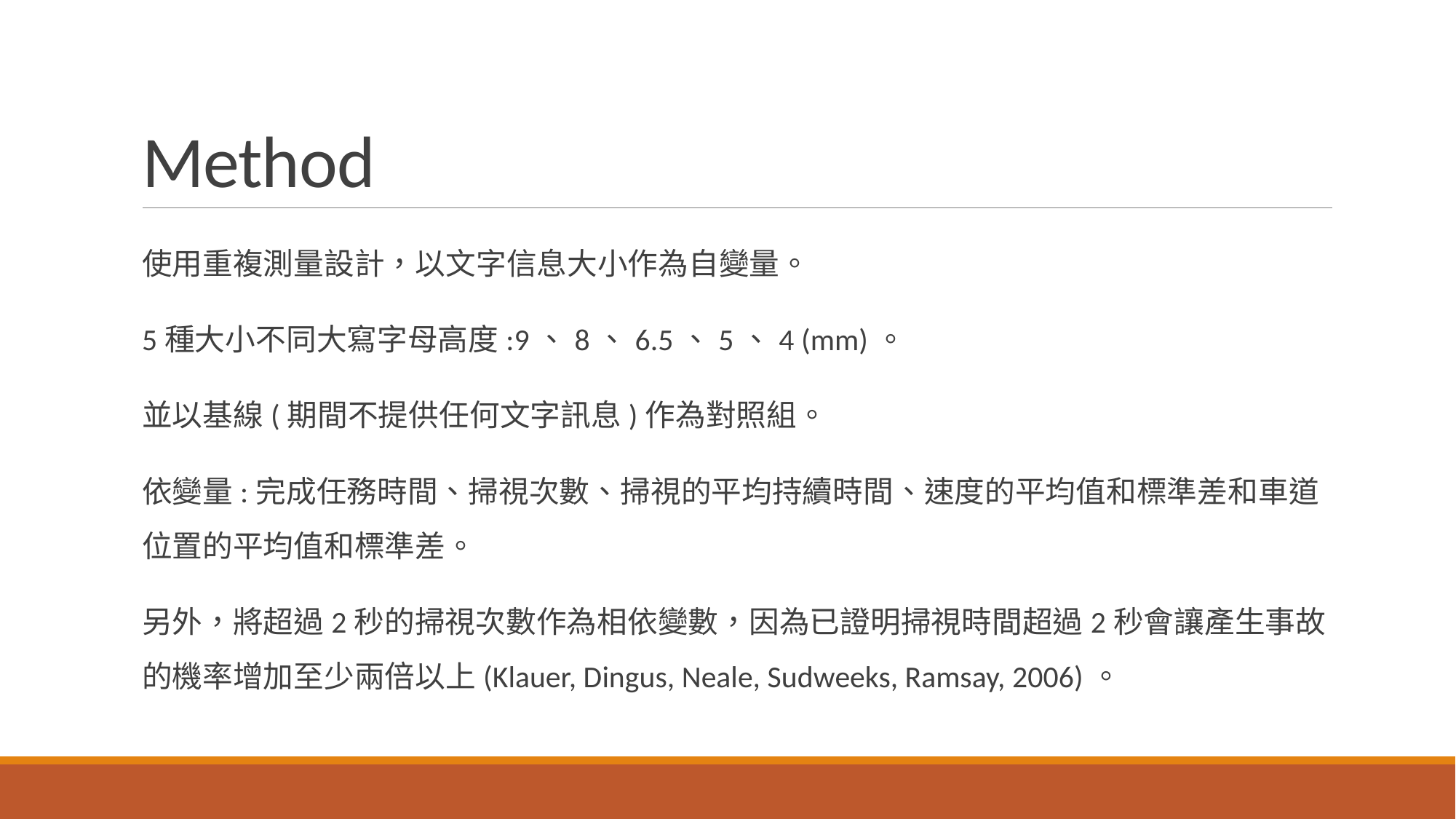

# Method
使用重複測量設計，以文字信息大小作為自變量。
5種大小不同大寫字母高度:9、8、6.5、5、4 (mm)。
並以基線(期間不提供任何文字訊息)作為對照組。
依變量:完成任務時間、掃視次數、掃視的平均持續時間、速度的平均值和標準差和車道位置的平均值和標準差。
另外，將超過2秒的掃視次數作為相依變數，因為已證明掃視時間超過2秒會讓產生事故的機率增加至少兩倍以上(Klauer, Dingus, Neale, Sudweeks, Ramsay, 2006)。